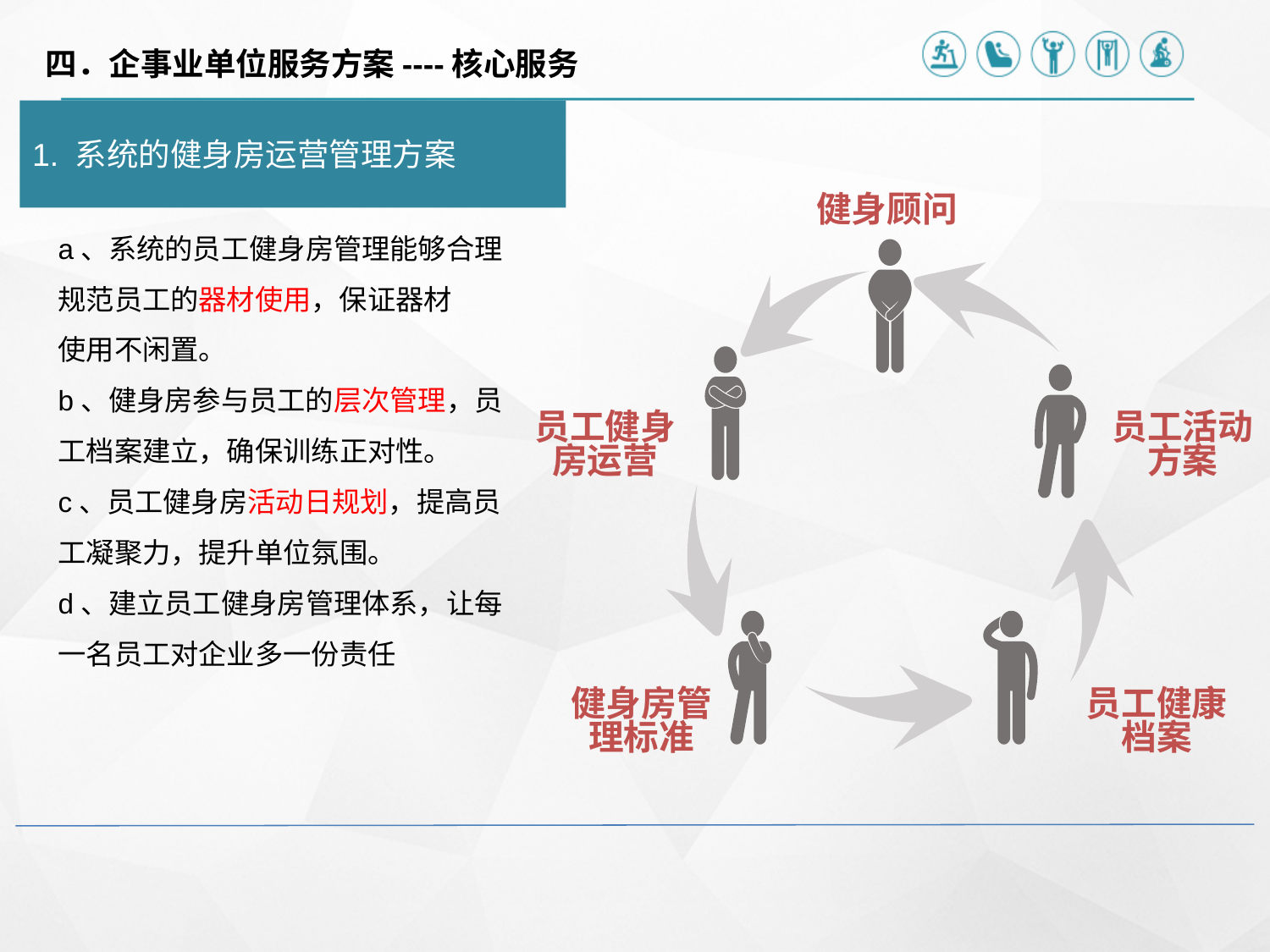

四．企事业单位服务方案----核心服务

1. 系统的健身房运营管理方案

健身顾问

员工健身房运营
员工活动方案

员工健康档案
健身房管理标准
a、系统的员工健身房管理能够合理
规范员工的器材使用，保证器材
使用不闲置。
b、健身房参与员工的层次管理，员
工档案建立，确保训练正对性。
c、员工健身房活动日规划，提高员
工凝聚力，提升单位氛围。
d、建立员工健身房管理体系，让每
一名员工对企业多一份责任